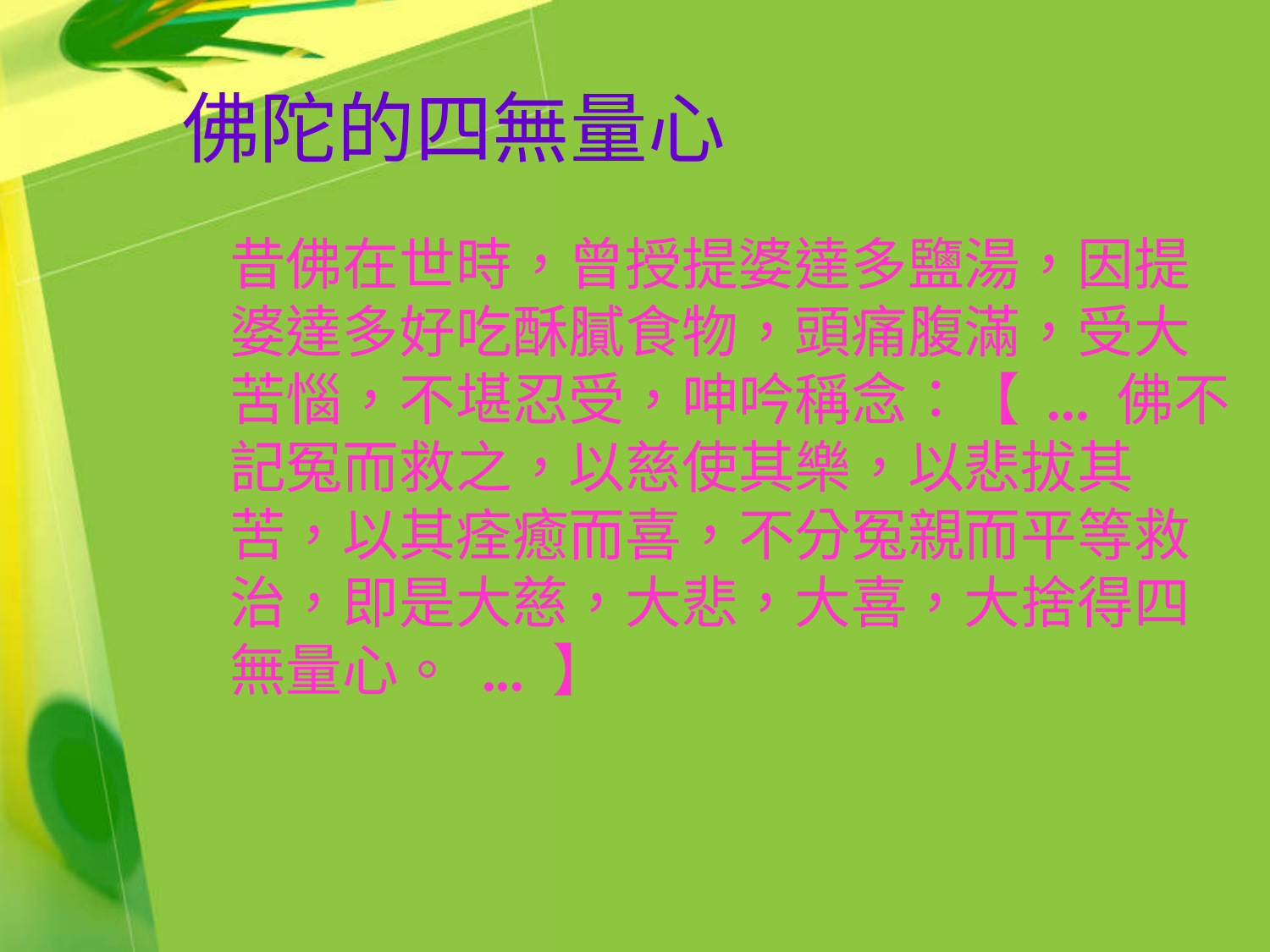

# 佛陀的四無量心
	昔佛在世時，曾授提婆達多鹽湯，因提婆達多好吃酥膩食物，頭痛腹滿，受大苦惱，不堪忍受，呻吟稱念：【 ... 佛不記冤而救之，以慈使其樂，以悲拔其苦，以其痊癒而喜，不分冤親而平等救治，即是大慈，大悲，大喜，大捨得四無量心。 ... 】